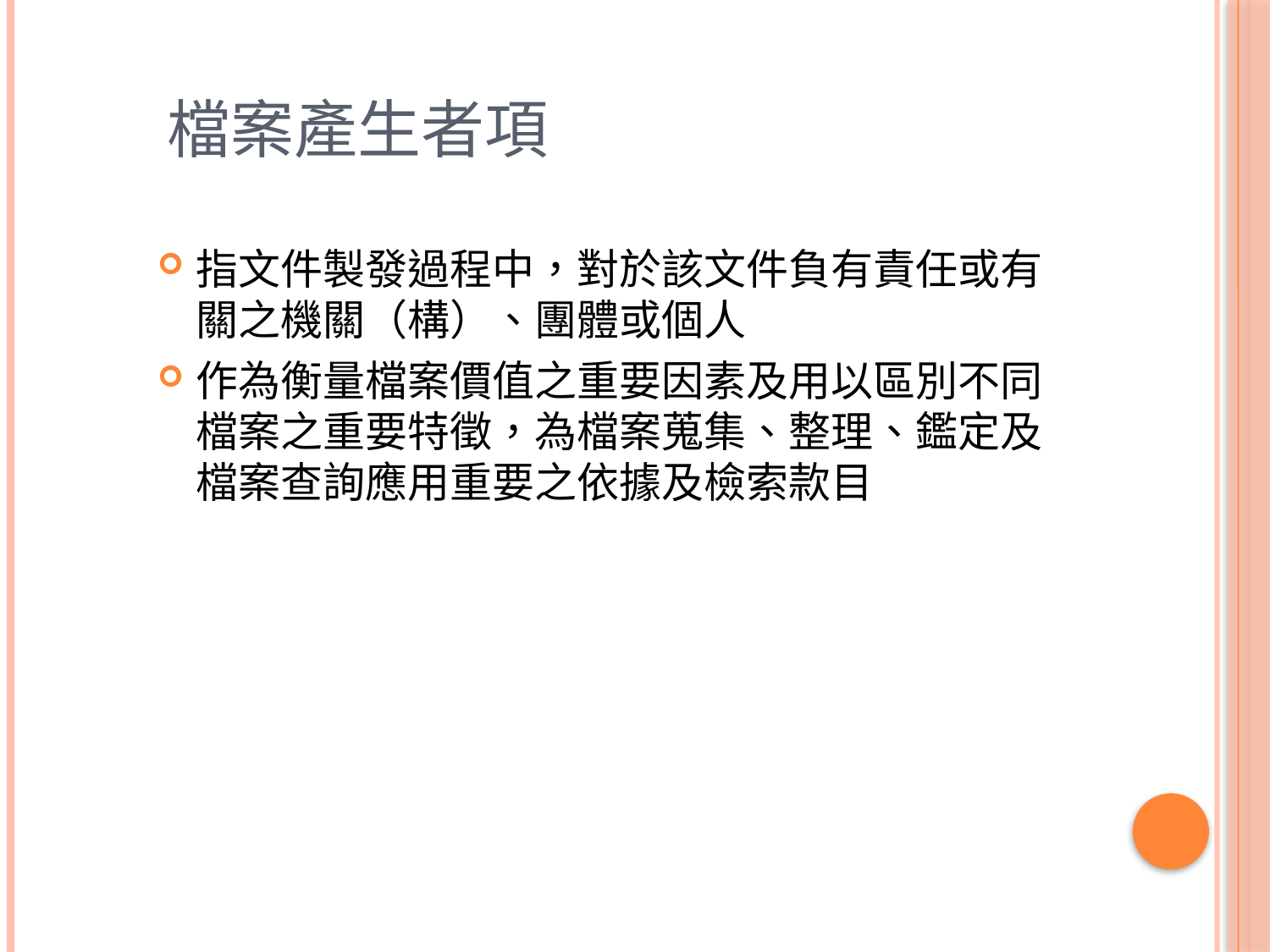

# 檔案產生者項
指文件製發過程中，對於該文件負有責任或有關之機關（構）、團體或個人
作為衡量檔案價值之重要因素及用以區別不同檔案之重要特徵，為檔案蒐集、整理、鑑定及檔案查詢應用重要之依據及檢索款目